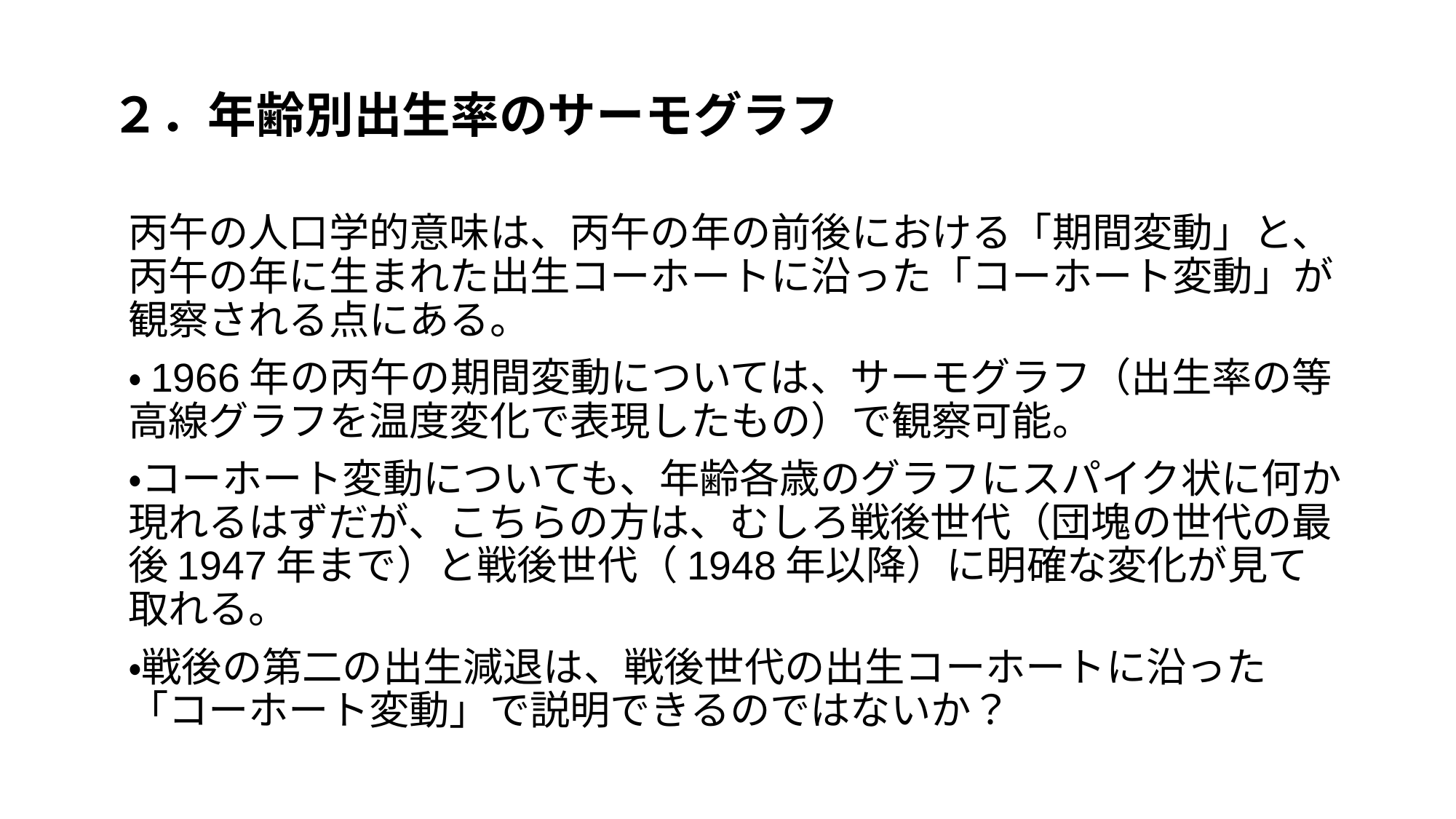

# ２．年齢別出生率のサーモグラフ
丙午の人口学的意味は、丙午の年の前後における「期間変動」と、丙午の年に生まれた出生コーホートに沿った「コーホート変動」が観察される点にある。
・1966年の丙午の期間変動については、サーモグラフ（出生率の等高線グラフを温度変化で表現したもの）で観察可能。
・コーホート変動についても、年齢各歳のグラフにスパイク状に何か現れるはずだが、こちらの方は、むしろ戦後世代（団塊の世代の最後1947年まで）と戦後世代（1948年以降）に明確な変化が見て取れる。
・戦後の第二の出生減退は、戦後世代の出生コーホートに沿った「コーホート変動」で説明できるのではないか？